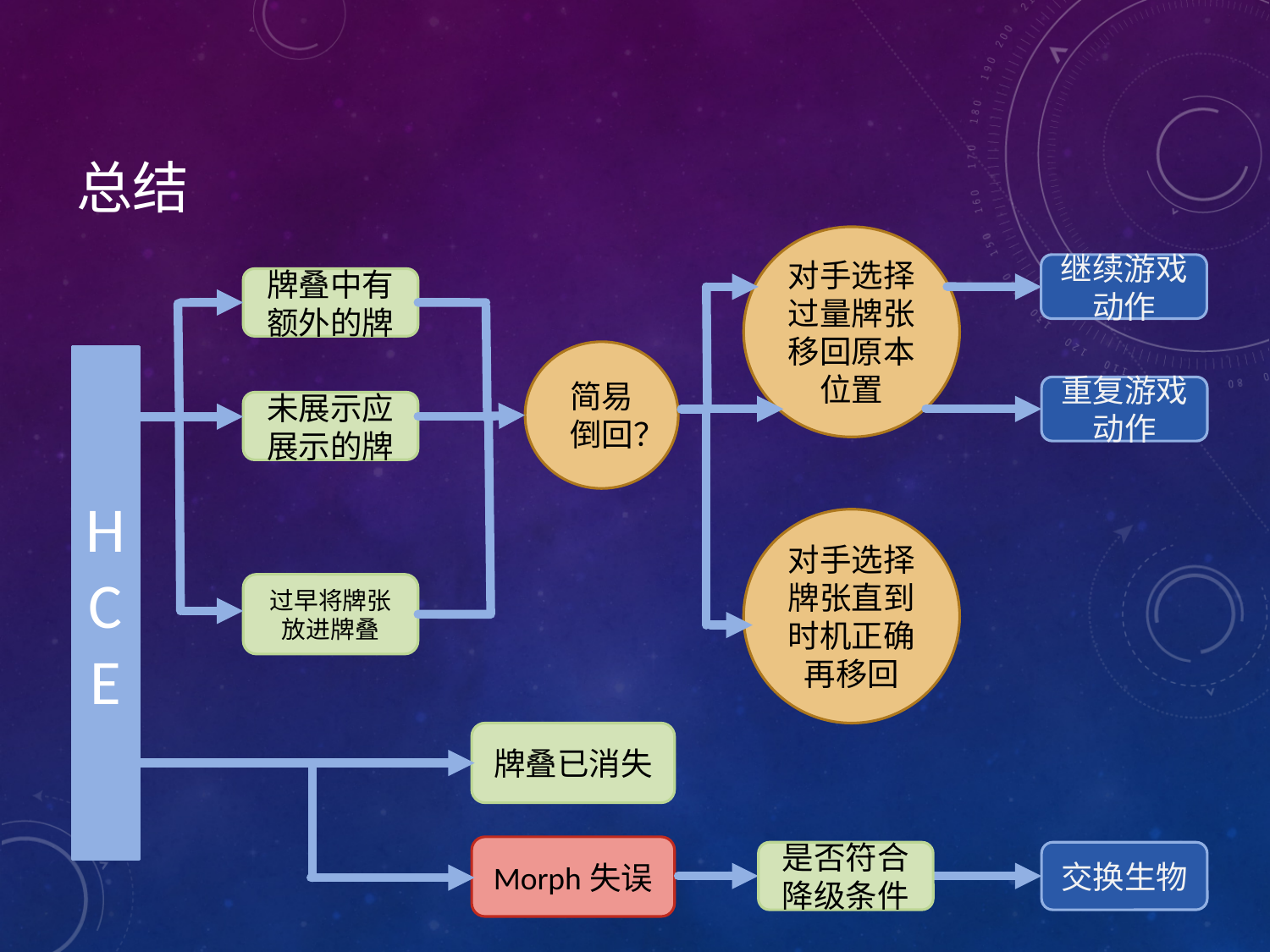

# 总结
对手选择过量牌张
移回原本位置
继续游戏动作
牌叠中有额外的牌
简易倒回？
HCE
重复游戏动作
未展示应展示的牌
对手选择牌张直到时机正确再移回
过早将牌张放进牌叠
牌叠已消失
Morph失误
是否符合降级条件
交换生物